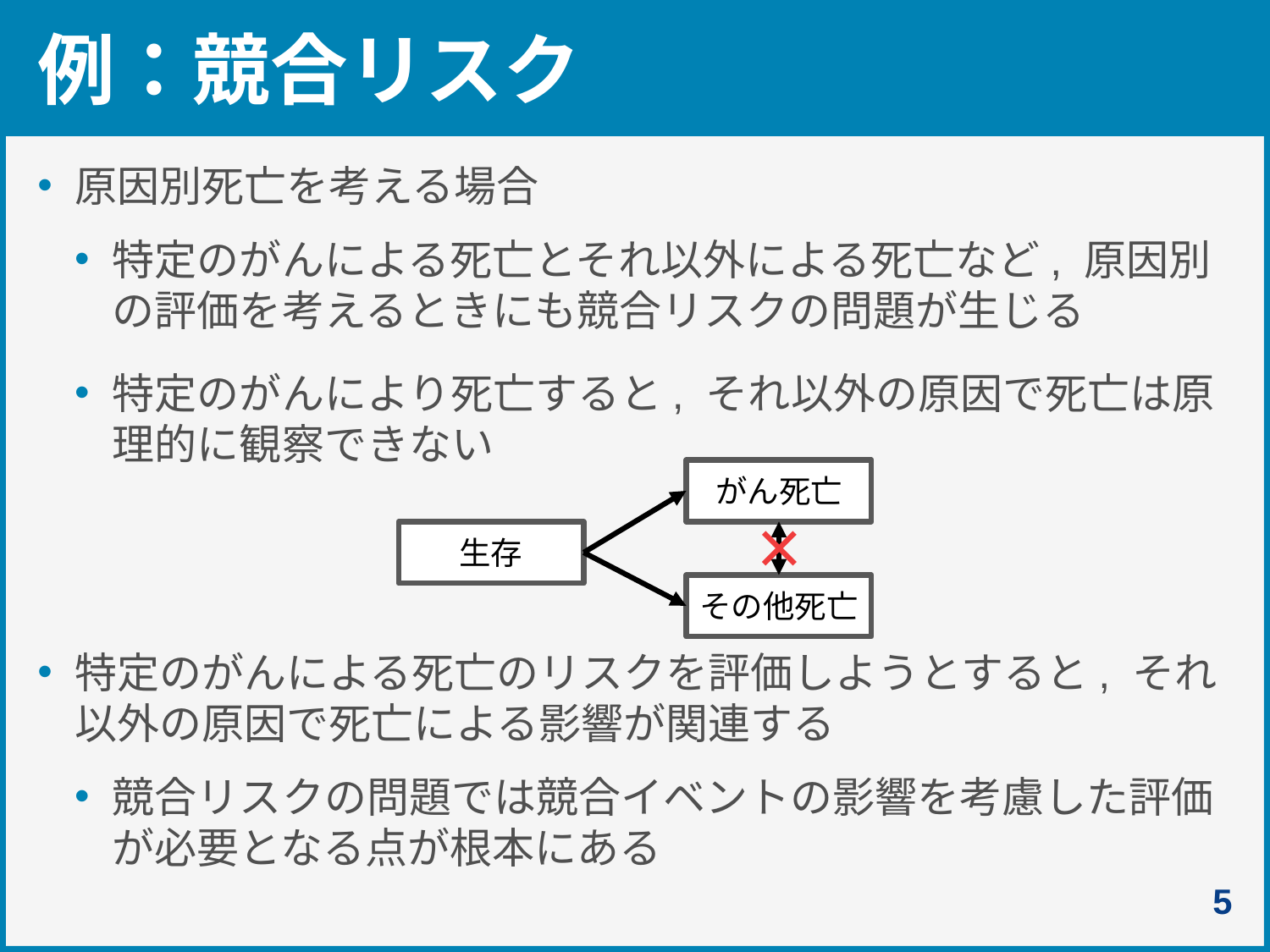

# 例：競合リスク
原因別死亡を考える場合
特定のがんによる死亡とそれ以外による死亡など, 原因別の評価を考えるときにも競合リスクの問題が生じる
特定のがんにより死亡すると, それ以外の原因で死亡は原理的に観察できない

特定のがんによる死亡のリスクを評価しようとすると, それ以外の原因で死亡による影響が関連する
競合リスクの問題では競合イベントの影響を考慮した評価が必要となる点が根本にある
がん死亡
生存
その他死亡
5